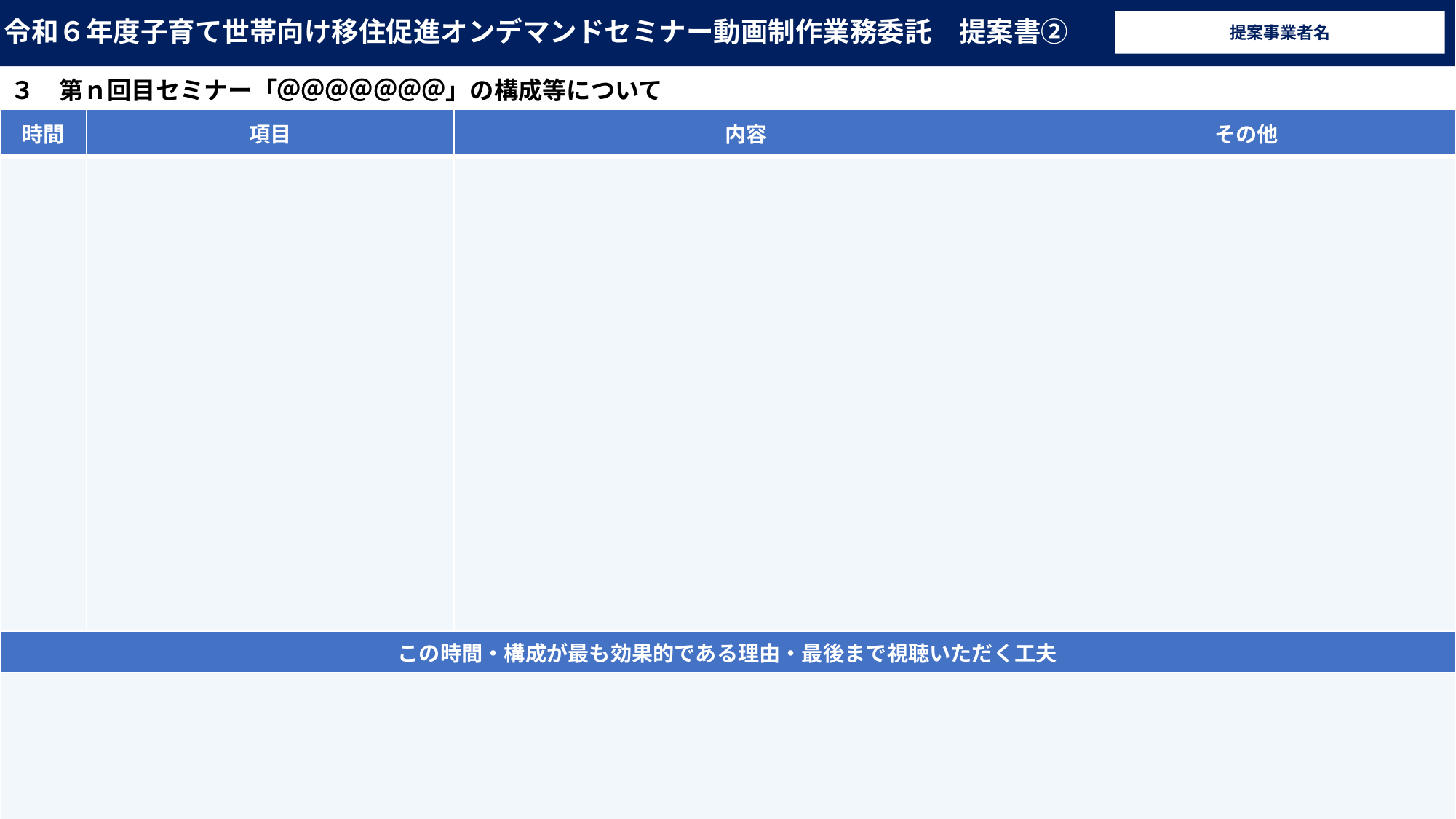

# 令和６年度子育て世帯向け移住促進オンデマンドセミナー動画制作業務委託　提案書②
提案事業者名
３　第ｎ回目セミナー「＠＠＠＠＠＠＠」の構成等について
| 時間 | 項目 | 内容 | その他 |
| --- | --- | --- | --- |
|  |  |  |  |
| この時間・構成が最も効果的である理由・最後まで視聴いただく工夫 |  |  |  |
|  |  |  |  |